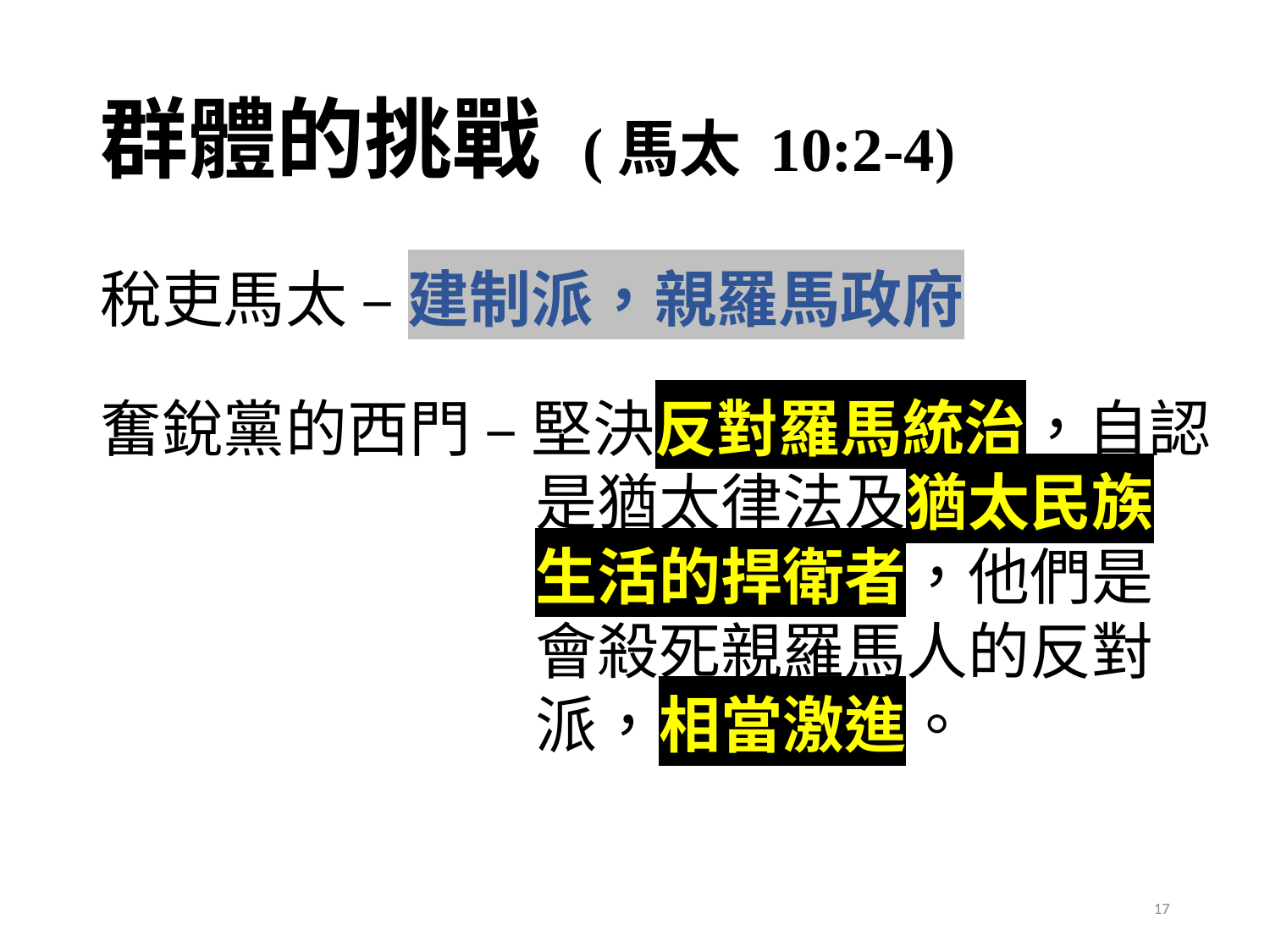

# 群體的挑戰 (馬太 10:2-4)
稅吏馬太 – 建制派，親羅馬政府
奮銳黨的西門 – 堅決反對羅馬統治，自認是猶太律法及猶太民族生活的捍衛者，他們是會殺死親羅馬人的反對派，相當激進。
17